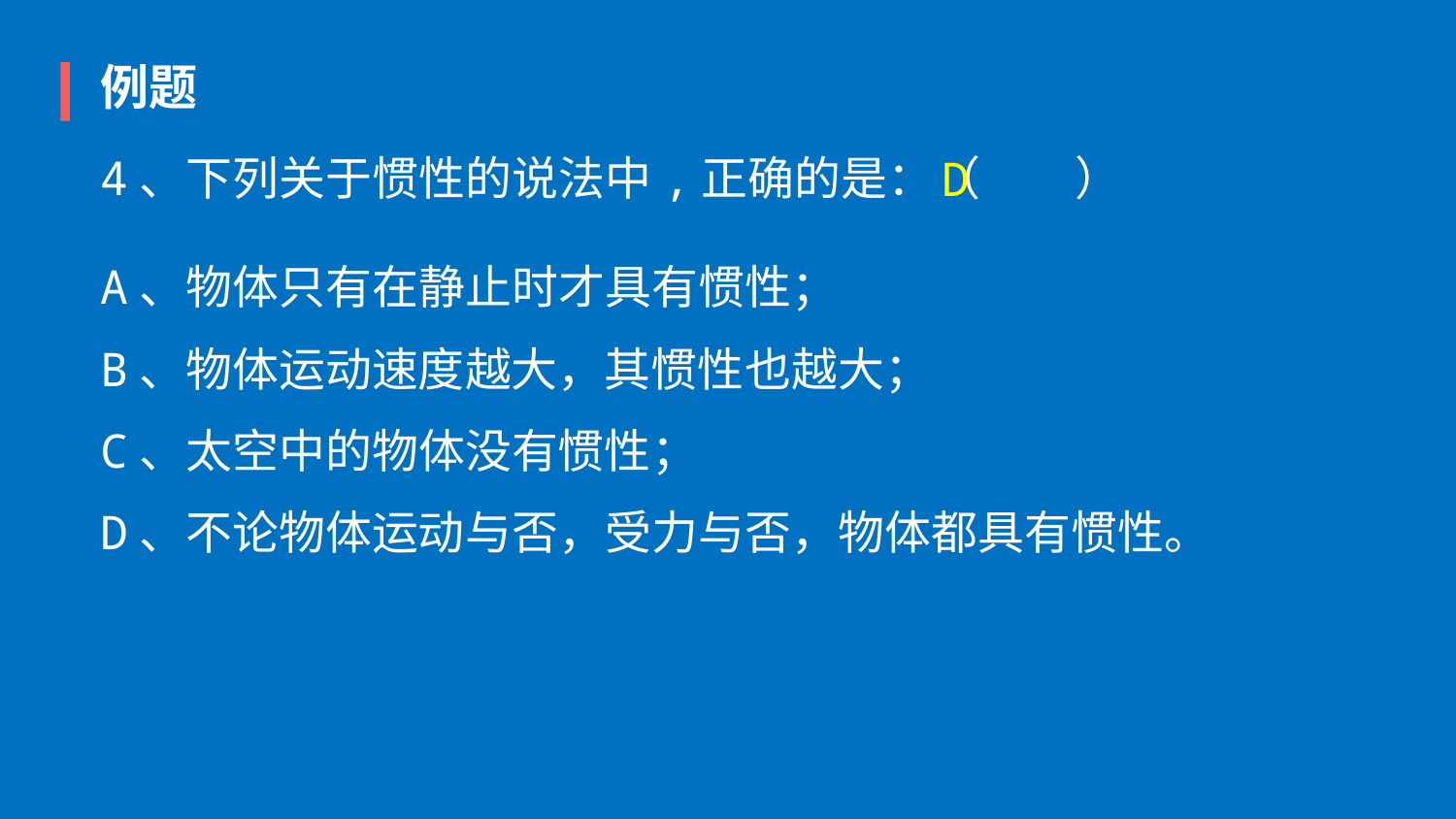

例题

4、下列关于惯性的说法中,正确的是：（         ）
D
A、物体只有在静止时才具有惯性；
B、物体运动速度越大，其惯性也越大；
C、太空中的物体没有惯性；
D、不论物体运动与否，受力与否，物体都具有惯性。